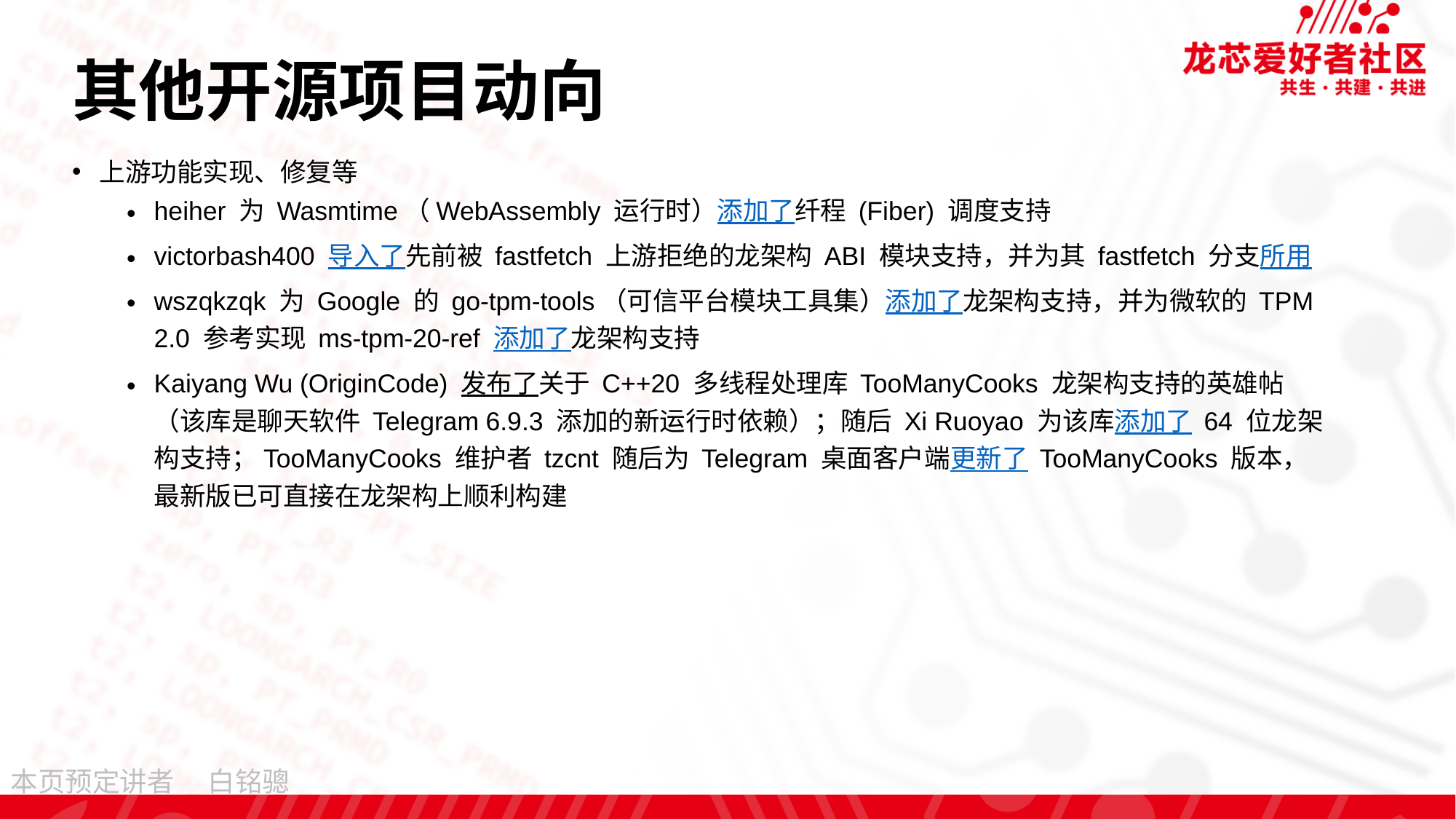

# 其他开源项目动向
上游功能实现、修复等
heiher 为 Wasmtime（WebAssembly 运行时）添加了纤程 (Fiber) 调度支持
victorbash400 导入了先前被 fastfetch 上游拒绝的龙架构 ABI 模块支持，并为其 fastfetch 分支所用
wszqkzqk 为 Google 的 go-tpm-tools（可信平台模块工具集）添加了龙架构支持，并为微软的 TPM 2.0 参考实现 ms-tpm-20-ref 添加了龙架构支持
Kaiyang Wu (OriginCode) 发布了关于 C++20 多线程处理库 TooManyCooks 龙架构支持的英雄帖（该库是聊天软件 Telegram 6.9.3 添加的新运行时依赖）；随后 Xi Ruoyao 为该库添加了 64 位龙架构支持；TooManyCooks 维护者 tzcnt 随后为 Telegram 桌面客户端更新了 TooManyCooks 版本，最新版已可直接在龙架构上顺利构建
白铭骢